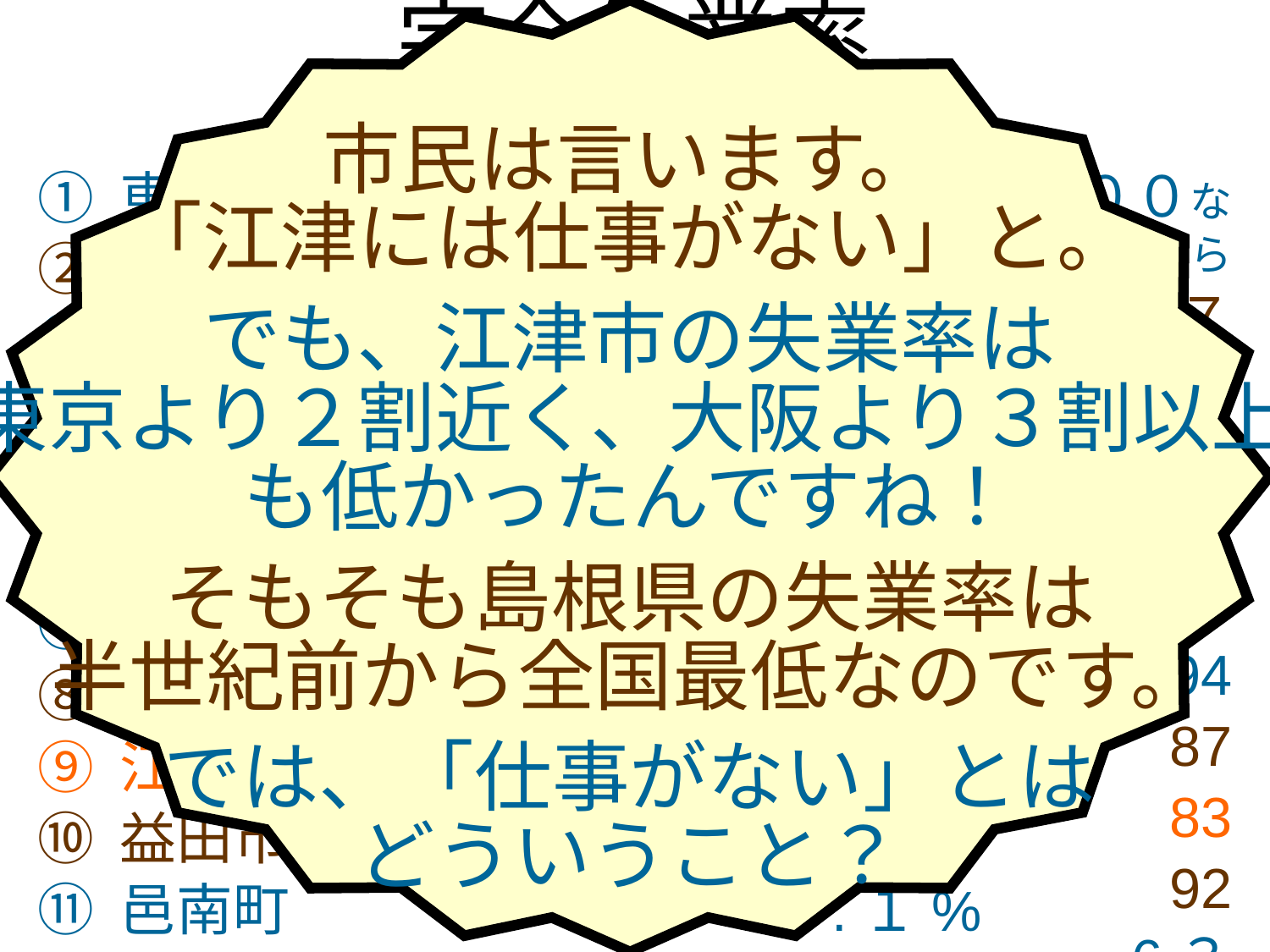

市民は言います。
「江津には仕事がない」と。

でも、江津市の失業率は
東京より２割近く、大阪より３割以上
も低かったんですね！

そもそも島根県の失業率は
半世紀前から全国最低なのです。
では、「仕事がない」とは
どういうこと？

完全失業率
２０２０年国勢調査
=１００なら
１２７
109
122
９１
８７
94
87
83
92
6３
１.８％
２.３%
2.0%
2.2％
1.6％
１.６％
1.7％
1.6％
1.5％
1.7％
１.１%
① 東京23区
② 大阪市
③ 広島市
④ 岡山市
⑤ 松江市
⑥ 出雲市
⑦ 大田市
⑧ 浜田市
⑨ 江津市
⑩ 益田市
⑪ 邑南町